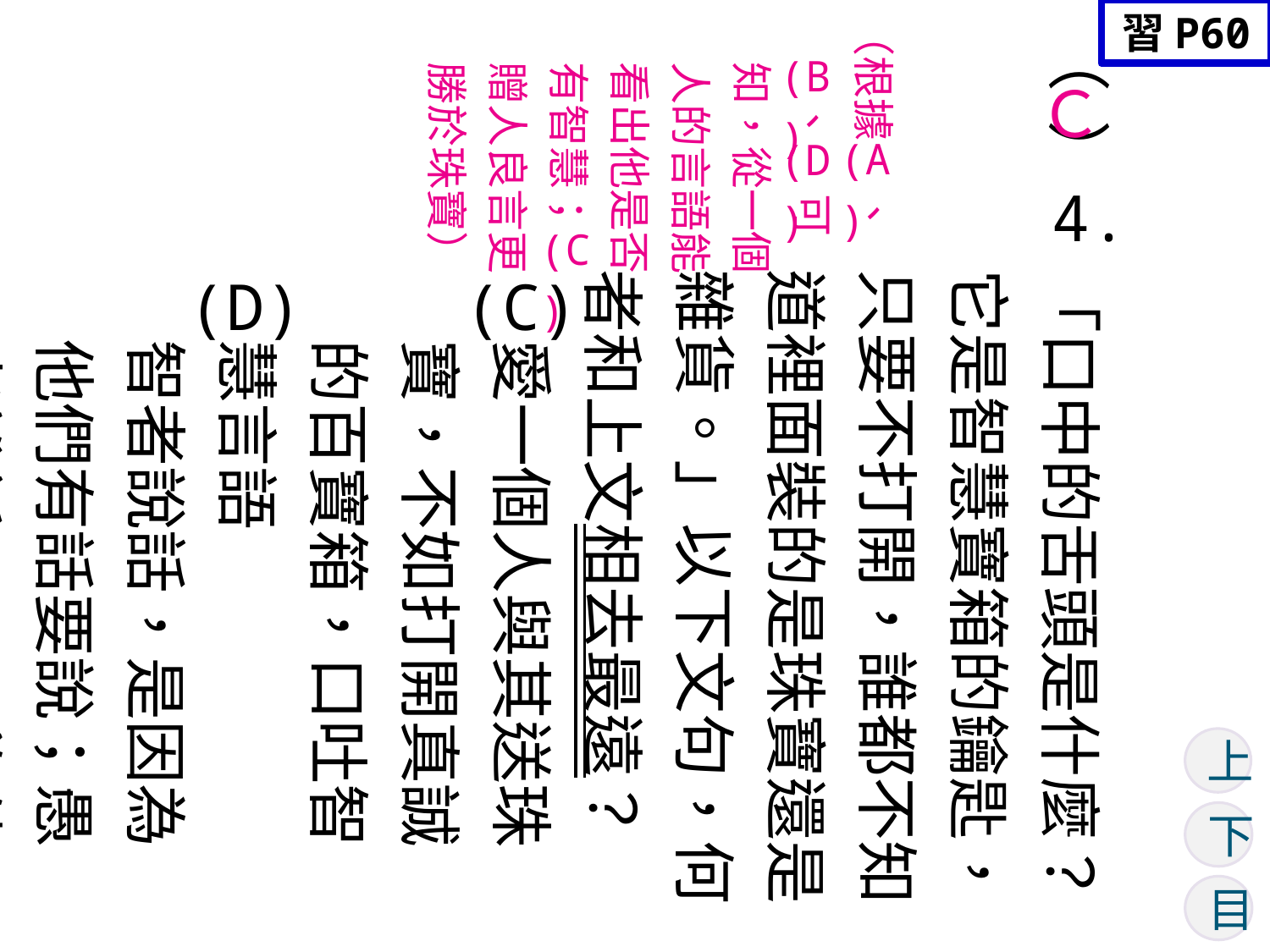

習P60
（根據　 、
        、 　可
    知，從一個
    人的言語能
    看出他是否
    有智慧；
    贈人良言更
    勝於珠寶）
(B)
(A)
(D)
(C)
（  ）
4.
「口中的舌頭是什麼？它是智慧寶箱的鑰匙，只要不打開，誰都不知道裡面裝的是珠寶還是雜貨。」以下文句，何者和上文相去最遠？
愛一個人與其送珠寶，不如打開真誠的百寶箱，口吐智慧言語
智者說話，是因為他們有話要說；愚者說話，是因為他們想說。
Ｃ
(D)
(C)